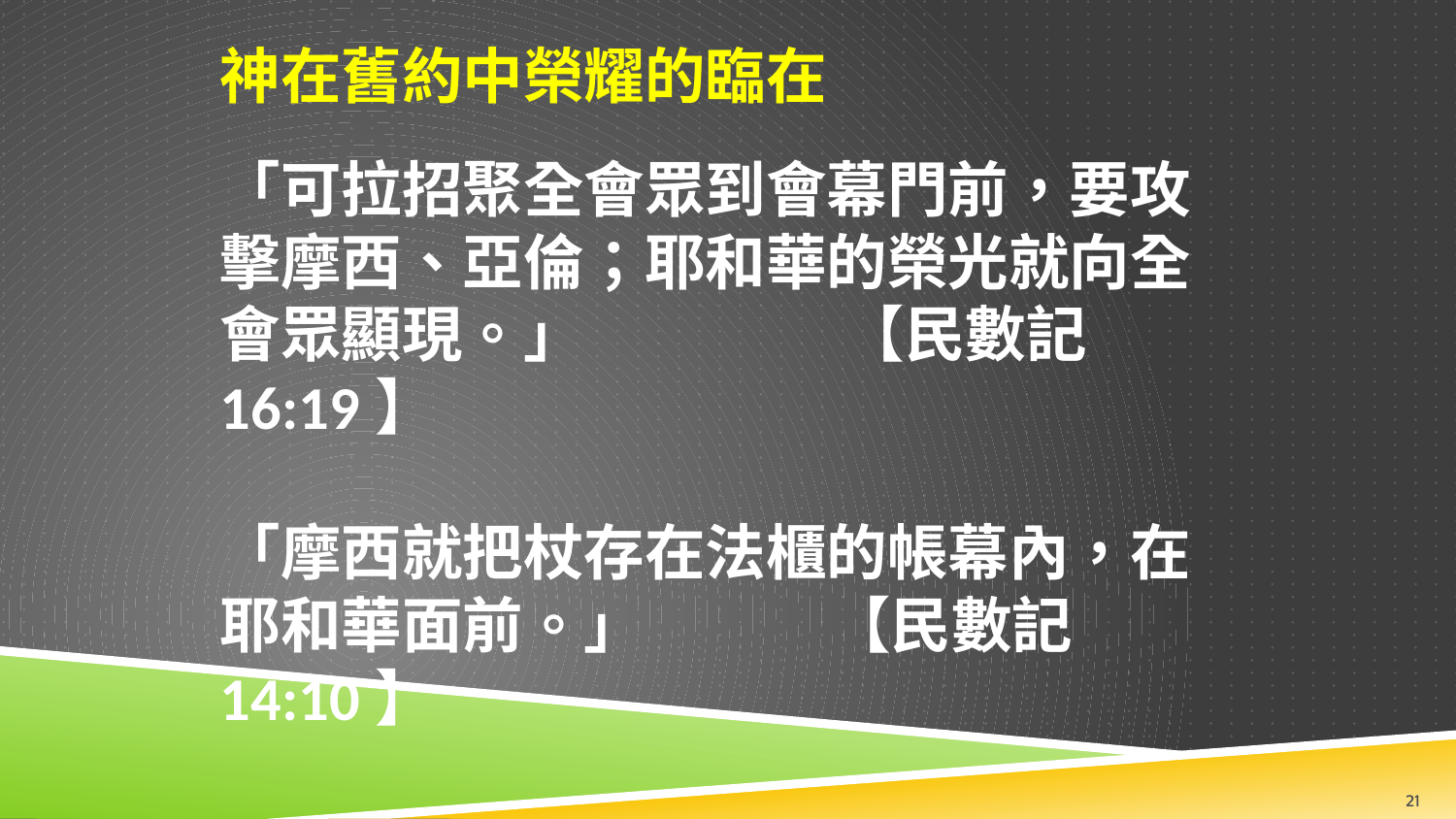

神在舊約中榮耀的臨在
「可拉招聚全會眾到會幕門前，要攻擊摩西、亞倫；耶和華的榮光就向全會眾顯現。」		   【民數記16:19】

「摩西就把杖存在法櫃的帳幕內，在耶和華面前。」		  【民數記14:10】

21